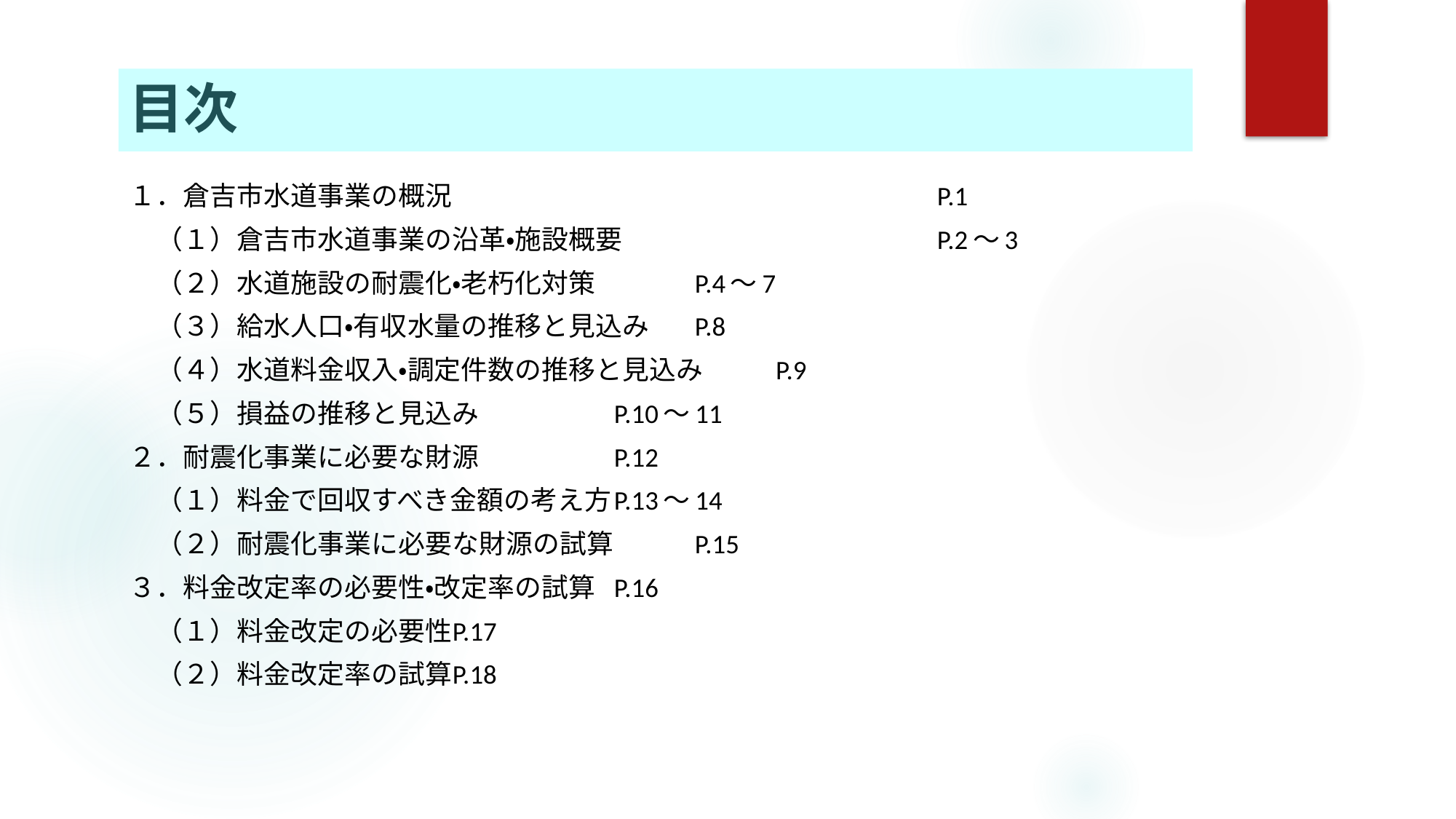

# 目次
１．倉吉市水道事業の概況　　　　　　　　　　　　　　　　　	P.1
　（１）倉吉市水道事業の沿革・施設概要　　　    　　　　　	P.2～3
　（２）水道施設の耐震化・老朽化対策						　	P.4～7
　（３）給水人口・有収水量の推移と見込み						P.8
　（４）水道料金収入・調定件数の推移と見込み					P.9
　（５）損益の推移と見込み											P.10～11
２．耐震化事業に必要な財源											P.12
　（１）料金で回収すべき金額の考え方							P.13～14
　（２）耐震化事業に必要な財源の試算							P.15
３．料金改定率の必要性・改定率の試算							P.16
　（１）料金改定の必要性											P.17
　（２）料金改定率の試算											P.18